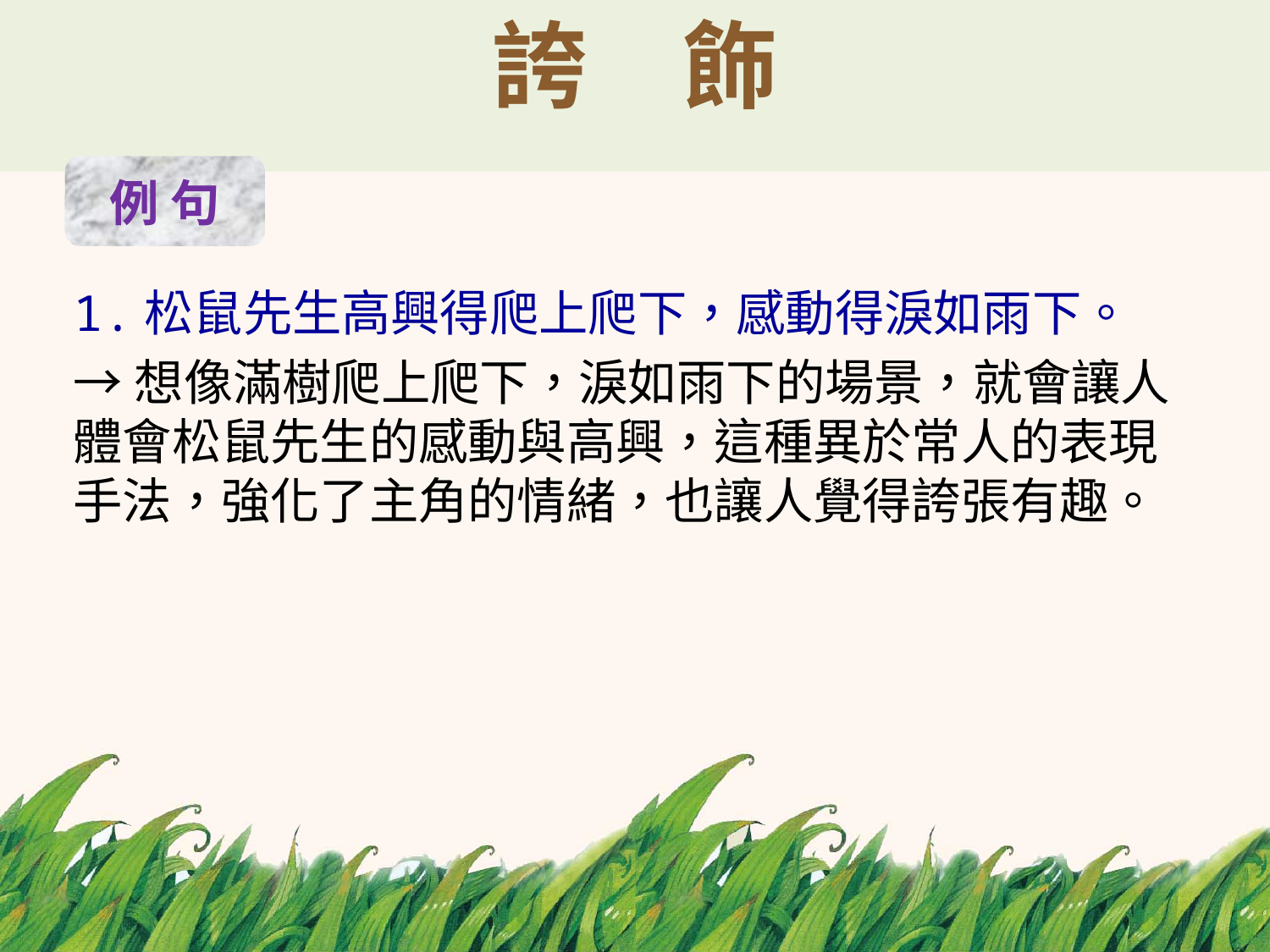

# 誇　飾
例 句
1.松鼠先生高興得爬上爬下，感動得淚如雨下。
→想像滿樹爬上爬下，淚如雨下的場景，就會讓人體會松鼠先生的感動與高興，這種異於常人的表現手法，強化了主角的情緒，也讓人覺得誇張有趣。